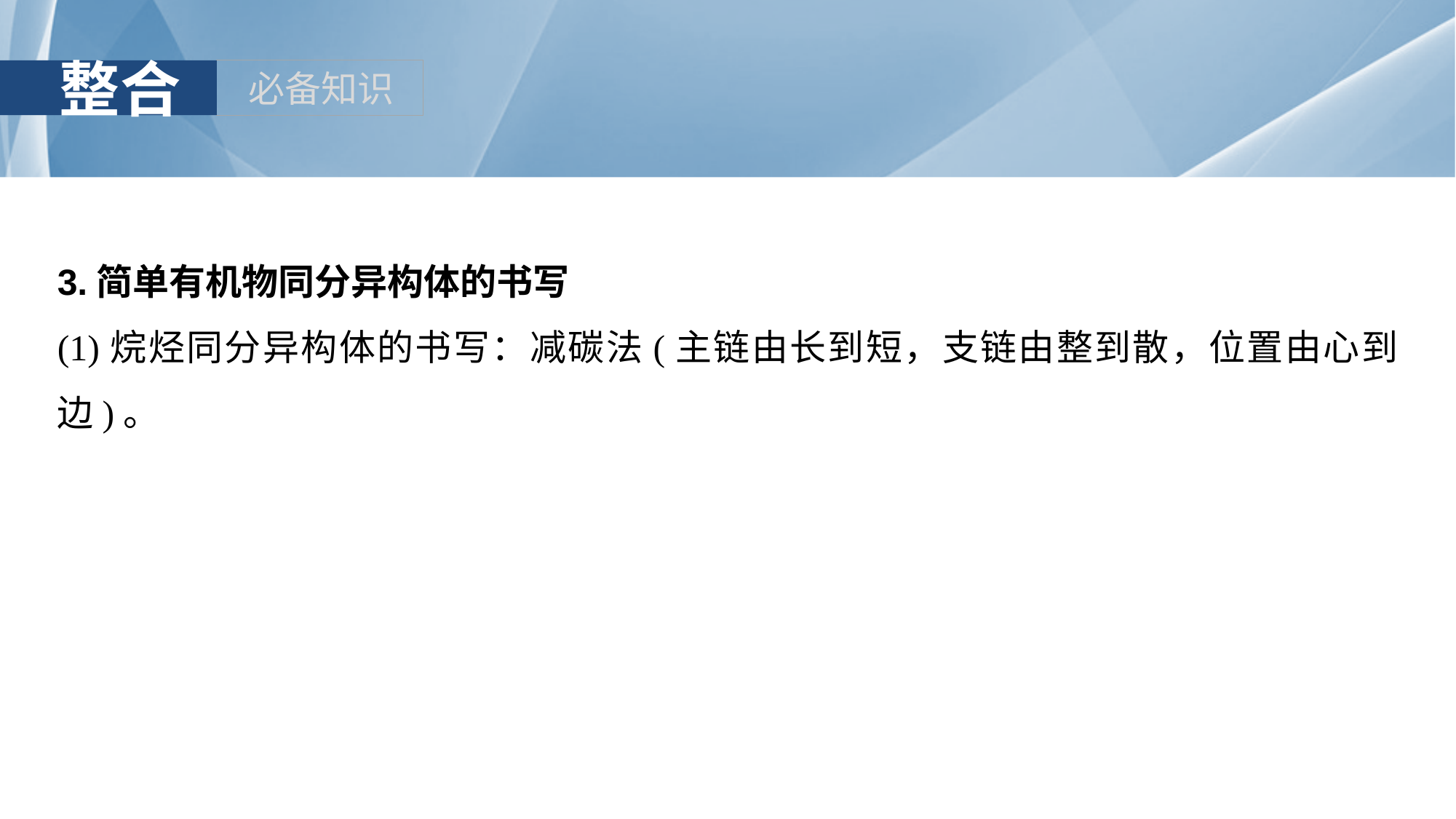

3.简单有机物同分异构体的书写
(1)烷烃同分异构体的书写：减碳法(主链由长到短，支链由整到散，位置由心到边)。